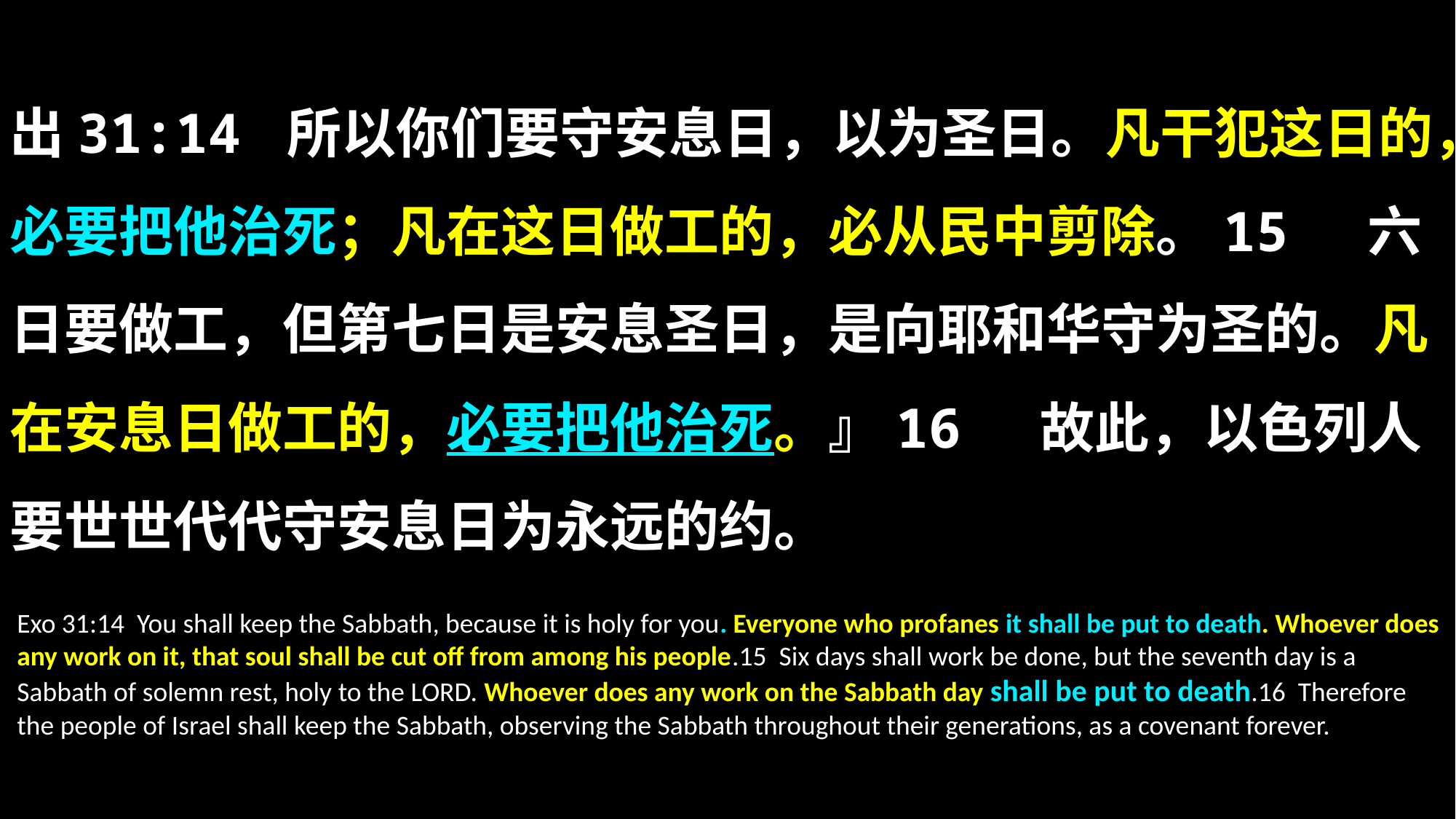

出31:14 所以你们要守安息日，以为圣日。凡干犯这日的，必要把他治死；凡在这日做工的，必从民中剪除。15  六日要做工，但第七日是安息圣日，是向耶和华守为圣的。凡在安息日做工的，必要把他治死。』16  故此，以色列人要世世代代守安息日为永远的约。

Exo 31:14  You shall keep the Sabbath, because it is holy for you. Everyone who profanes it shall be put to death. Whoever does any work on it, that soul shall be cut off from among his people.15  Six days shall work be done, but the seventh day is a Sabbath of solemn rest, holy to the LORD. Whoever does any work on the Sabbath day shall be put to death.16  Therefore the people of Israel shall keep the Sabbath, observing the Sabbath throughout their generations, as a covenant forever.